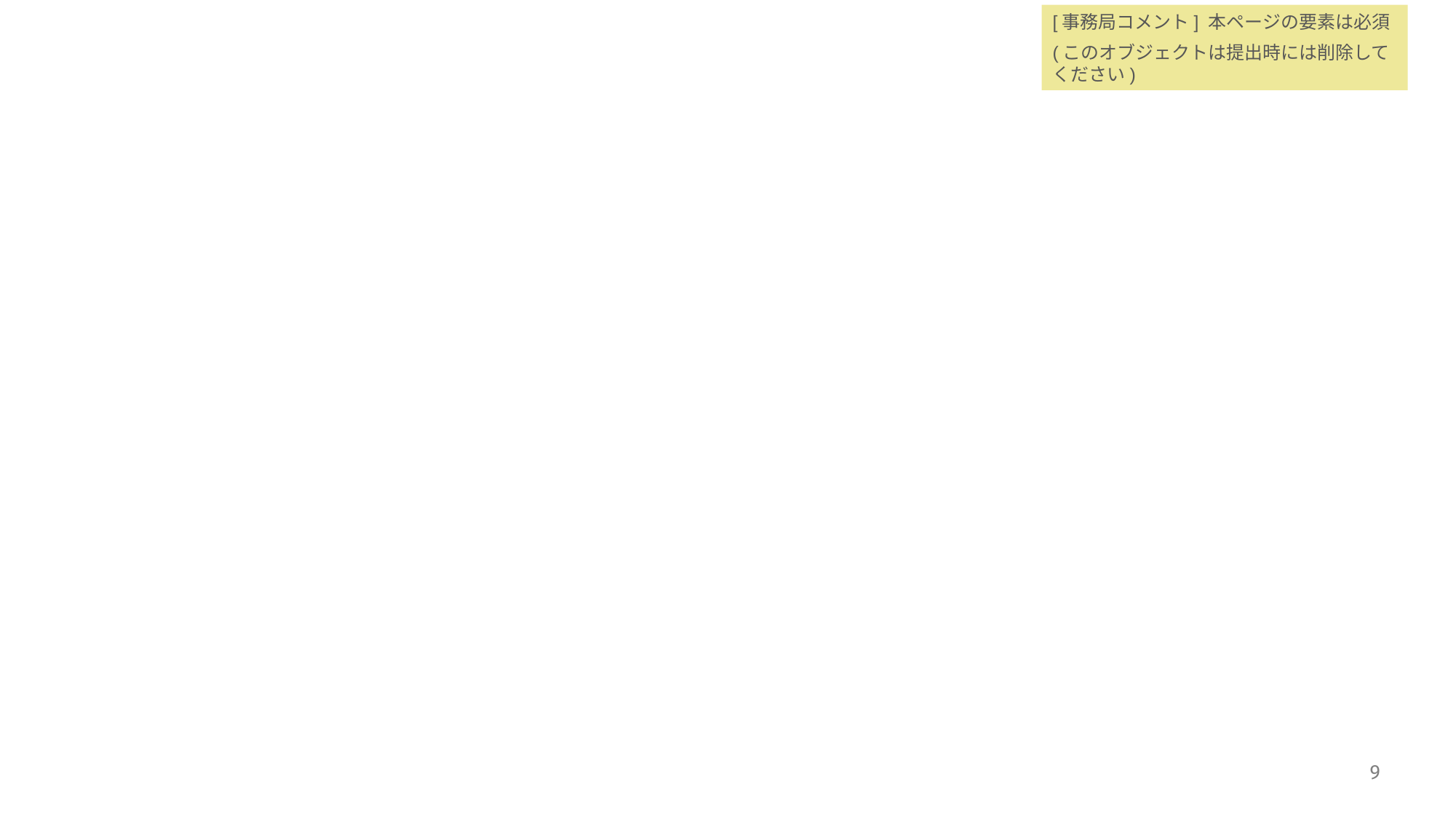

[事務局コメント] 本ページの要素は必須
(このオブジェクトは提出時には削除してください)
# 4-①. XXXの詳細